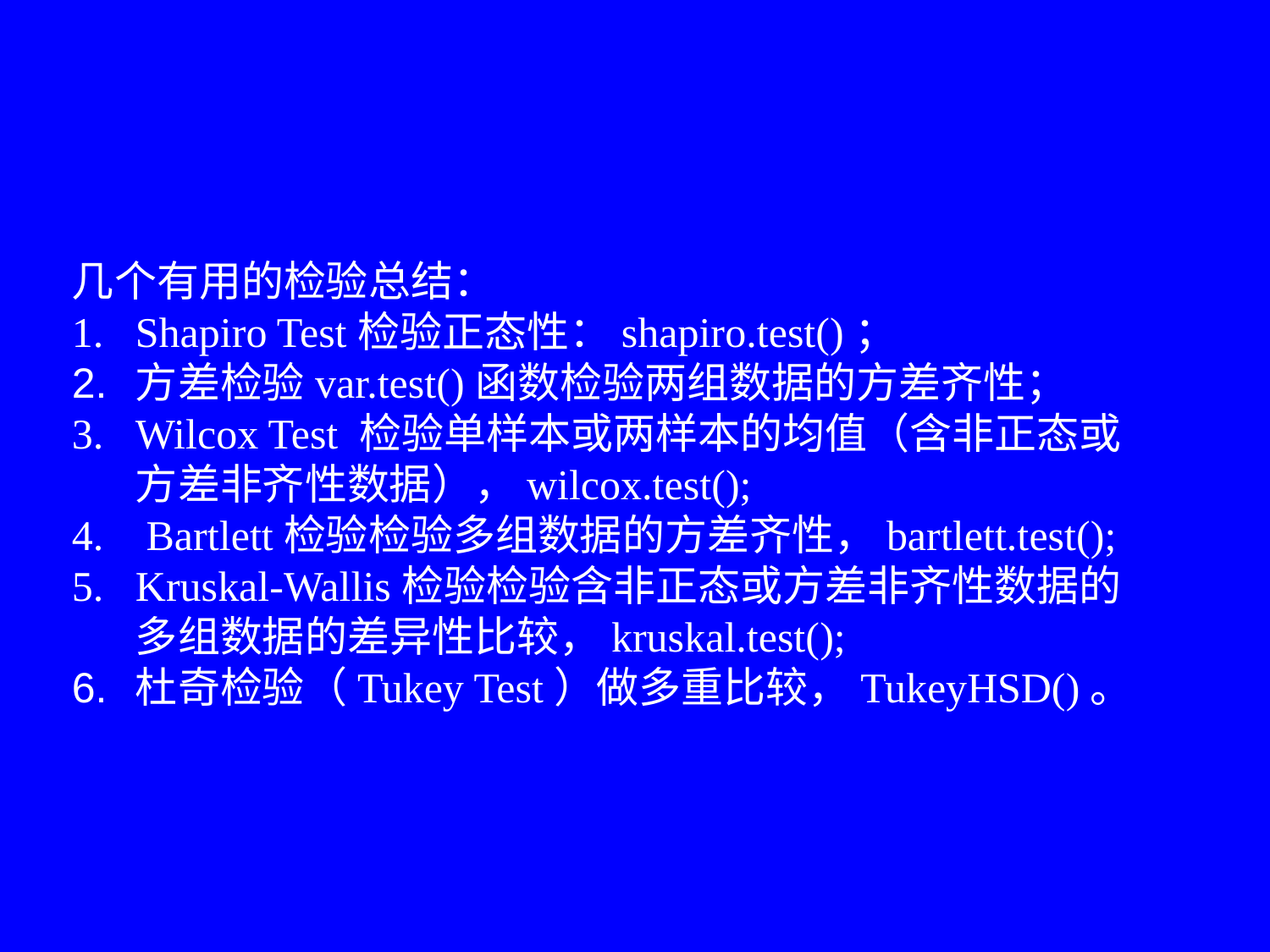

几个有用的检验总结：
Shapiro Test检验正态性：shapiro.test()；
方差检验var.test()函数检验两组数据的方差齐性；
Wilcox Test 检验单样本或两样本的均值（含非正态或方差非齐性数据），wilcox.test();
 Bartlett检验检验多组数据的方差齐性，bartlett.test();
Kruskal-Wallis检验检验含非正态或方差非齐性数据的多组数据的差异性比较，kruskal.test();
杜奇检验（Tukey Test）做多重比较，TukeyHSD()。